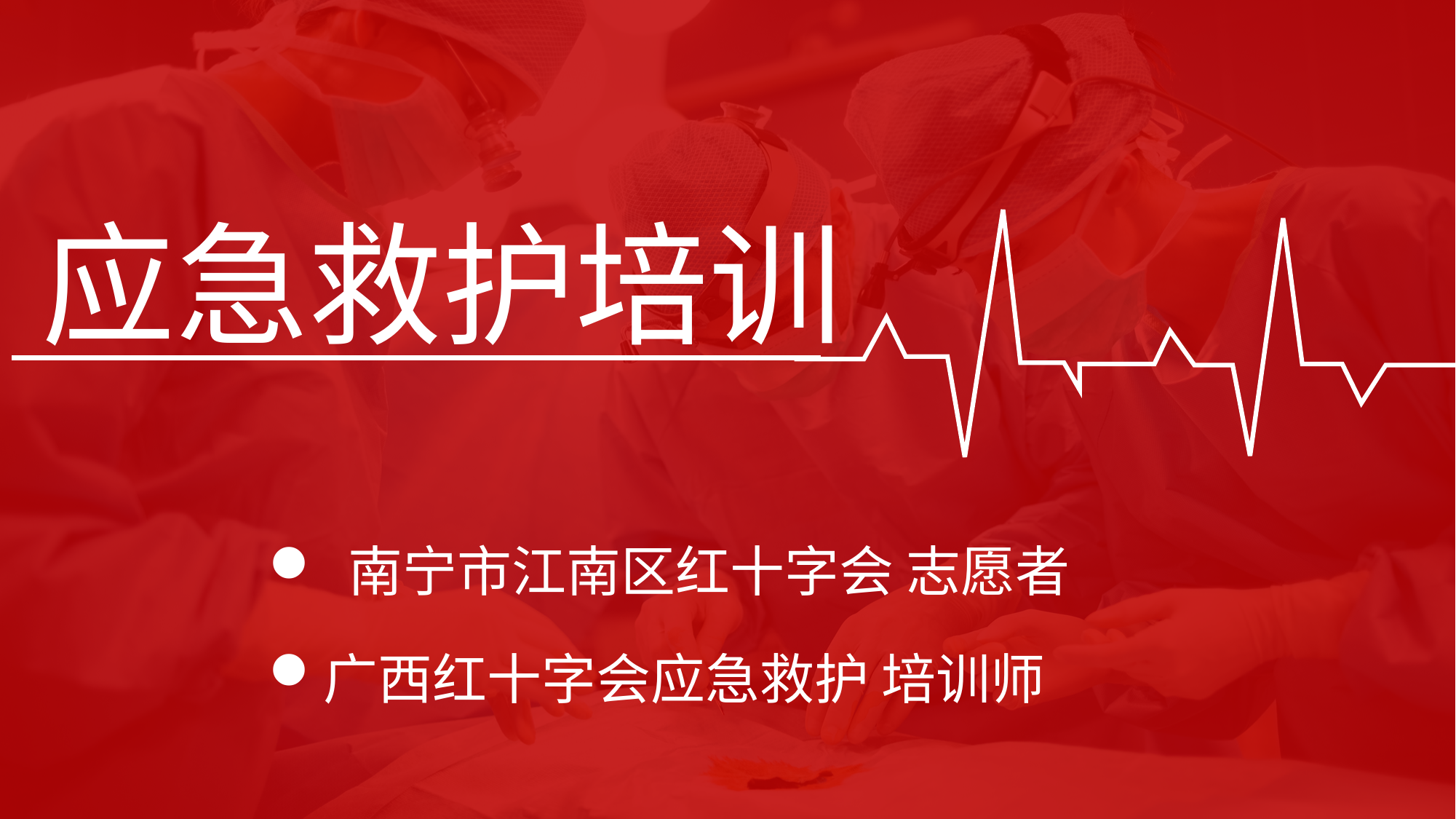

应急救护培训

 南宁市江南区红十字会 志愿者
广西红十字会应急救护 培训师